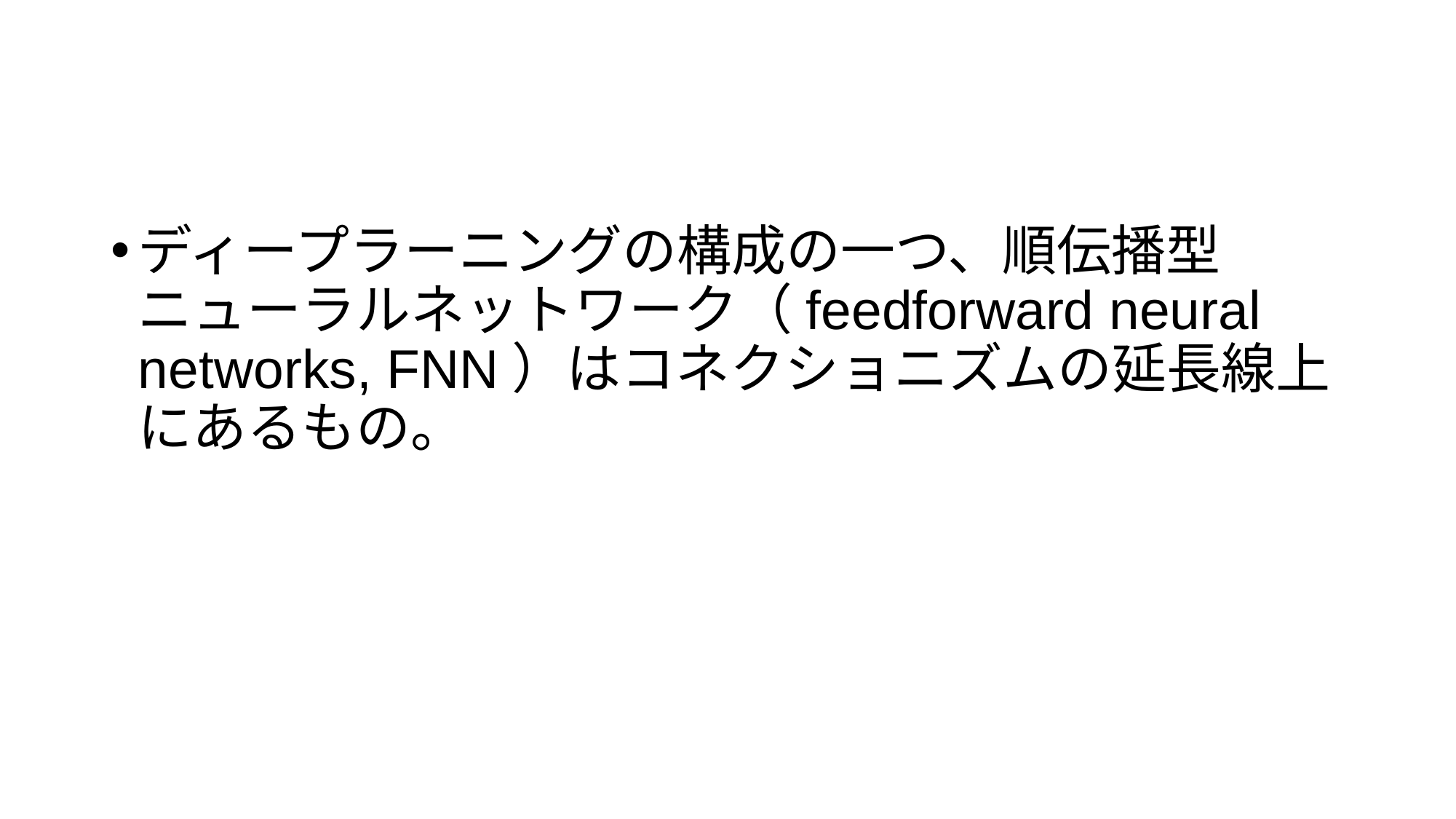

#
ディープラーニングの構成の一つ、順伝播型ニューラルネットワーク（feedforward neural networks, FNN）はコネクショニズムの延長線上にあるもの。